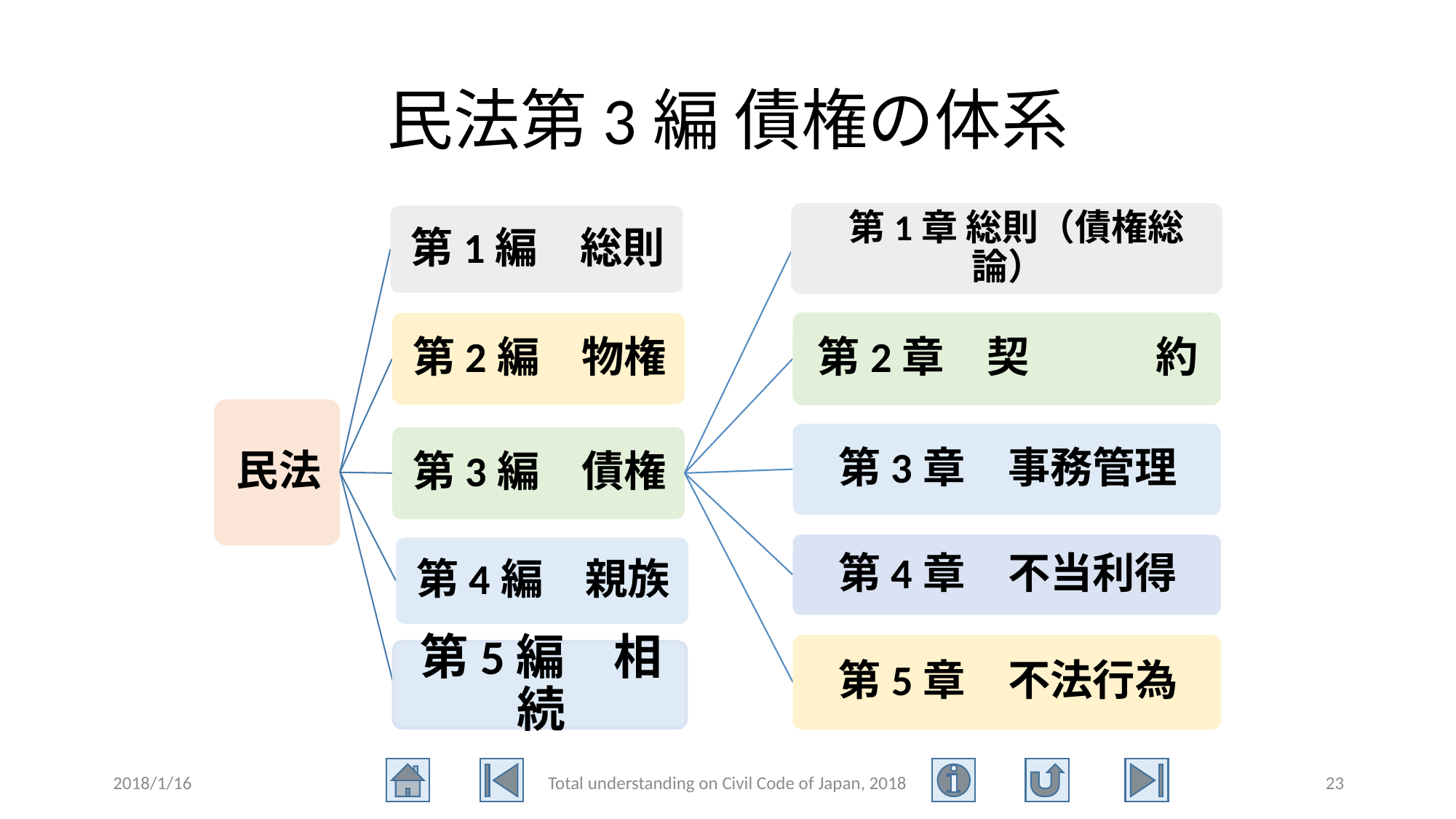

# 民法第3編 債権の体系
民法

第1編　総則

第2編　物権

第3編　債権

 第1章 総則（債権総論）

第2章　契　　　約

第3章　事務管理

第4章　不当利得

第5章　不法行為

第4編　親族

第5編　相続
2018/1/16
Total understanding on Civil Code of Japan, 2018
23